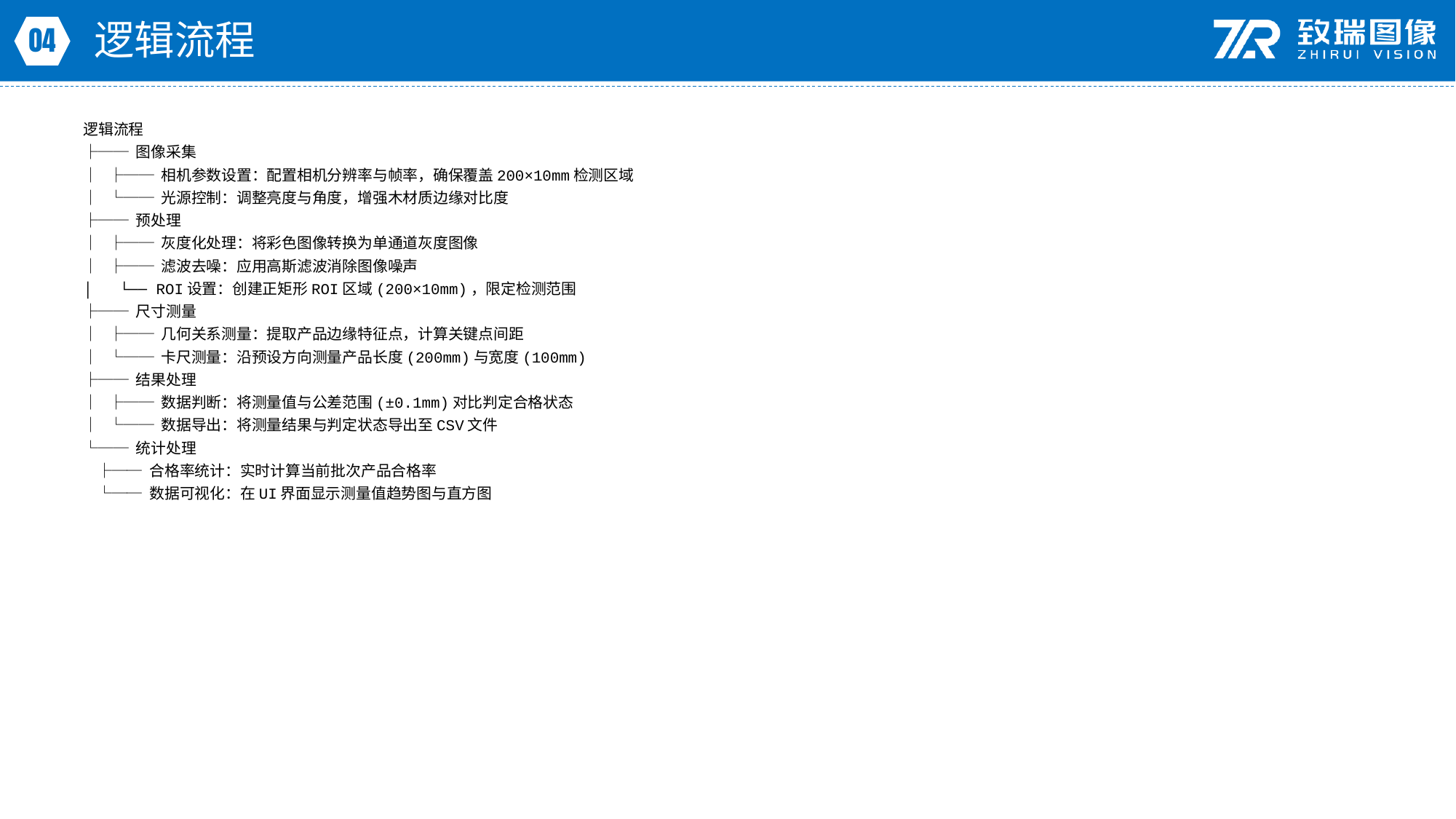

逻辑流程
04

逻辑流程
├── 图像采集
│   ├── 相机参数设置：配置相机分辨率与帧率，确保覆盖200×10mm检测区域
│   └── 光源控制：调整亮度与角度，增强木材质边缘对比度
├── 预处理
│   ├── 灰度化处理：将彩色图像转换为单通道灰度图像
│   ├── 滤波去噪：应用高斯滤波消除图像噪声
│   └── ROI设置：创建正矩形ROI区域(200×10mm)，限定检测范围
├── 尺寸测量
│   ├── 几何关系测量：提取产品边缘特征点，计算关键点间距
│   └── 卡尺测量：沿预设方向测量产品长度(200mm)与宽度(100mm)
├── 结果处理
│   ├── 数据判断：将测量值与公差范围(±0.1mm)对比判定合格状态
│   └── 数据导出：将测量结果与判定状态导出至CSV文件
└── 统计处理
    ├── 合格率统计：实时计算当前批次产品合格率
    └── 数据可视化：在UI界面显示测量值趋势图与直方图